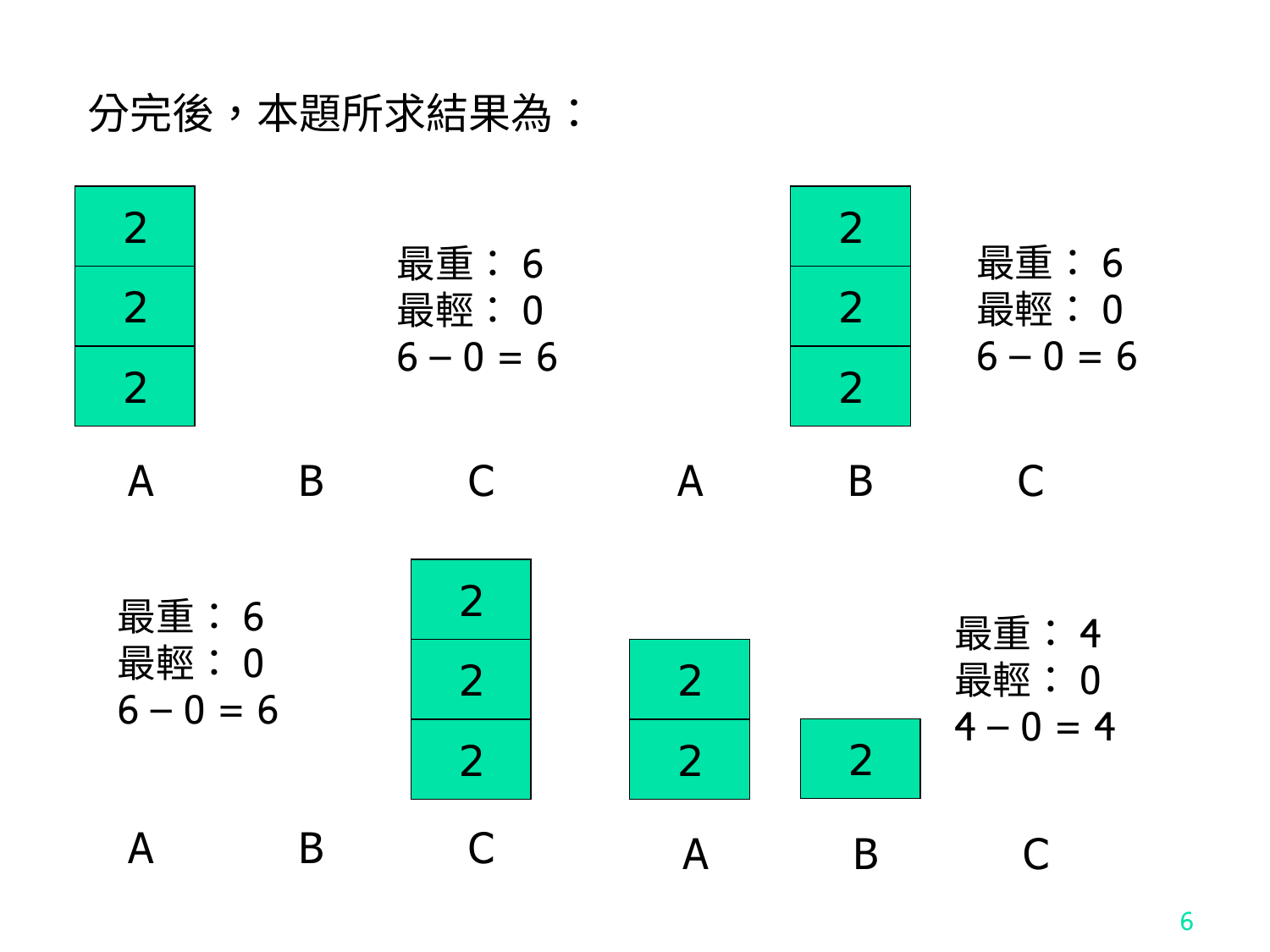

分完後，本題所求結果為：
2
2
最重：6
最輕：0
6 – 0 = 6
最重：6
最輕：0
6 – 0 = 6
2
2
2
2
C
B
C
A
B
A
2
最重：6
最輕：0
6 – 0 = 6
最重：4
最輕：0
4 – 0 = 4
2
2
2
2
2
C
B
A
C
B
A
6